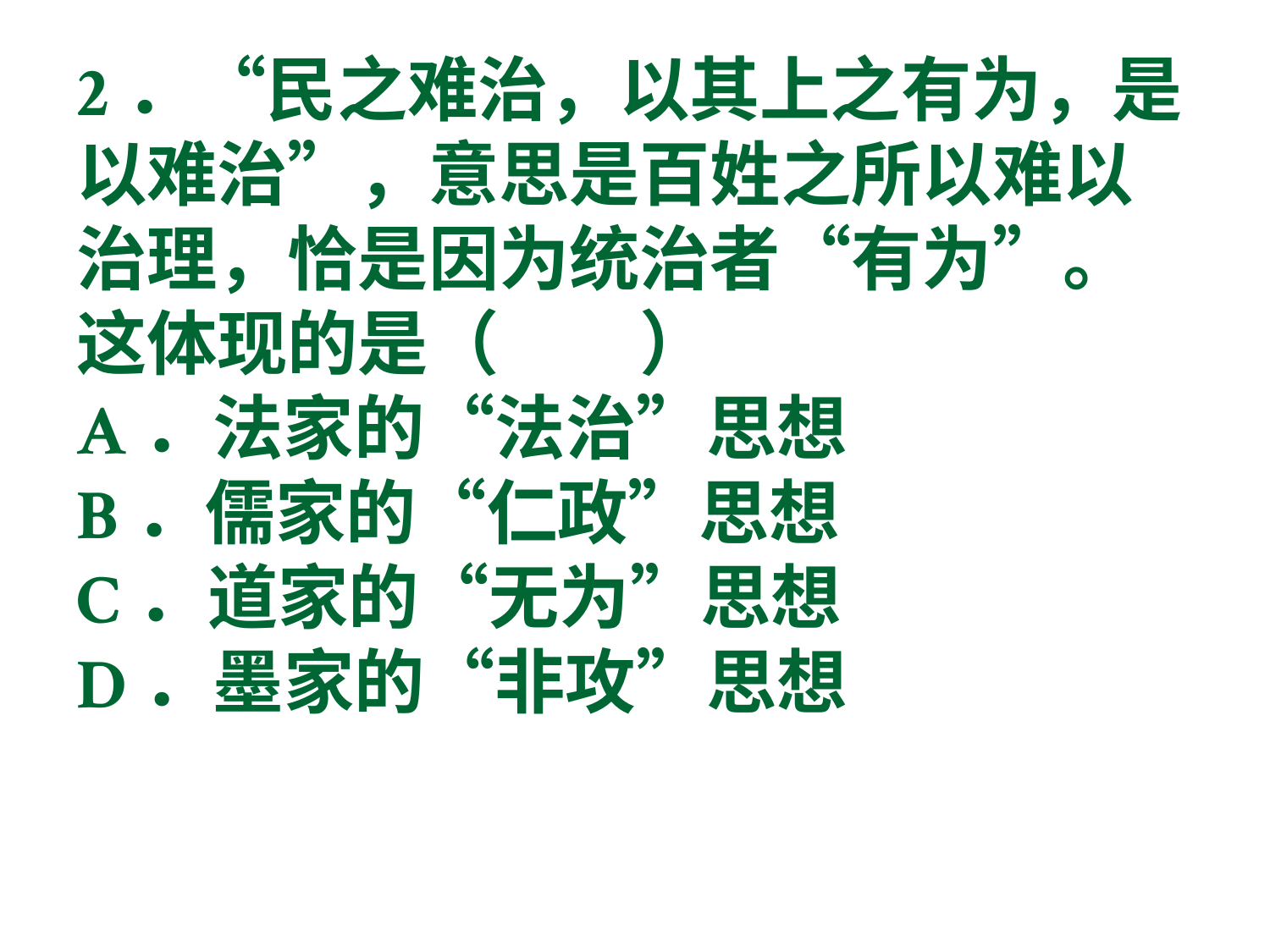

# 2．“民之难治，以其上之有为，是以难治”，意思是百姓之所以难以治理，恰是因为统治者“有为”。这体现的是（　　） A．法家的“法治”思想 B．儒家的“仁政”思想 C．道家的“无为”思想 D．墨家的“非攻”思想